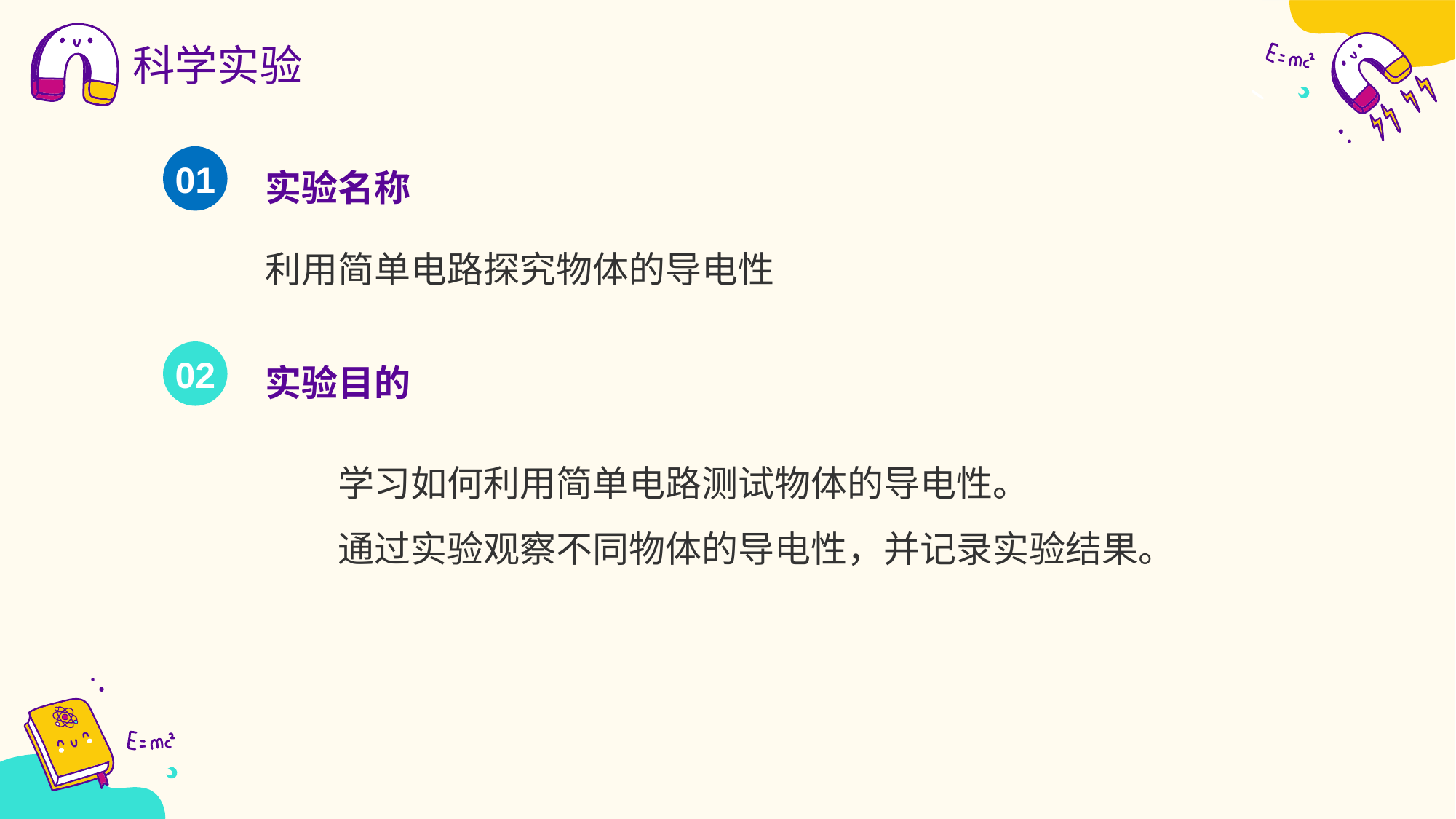

科学实验
实验名称
01
利用简单电路探究物体的导电性
实验目的
02
学习如何利用简单电路测试物体的导电性。
通过实验观察不同物体的导电性，并记录实验结果。